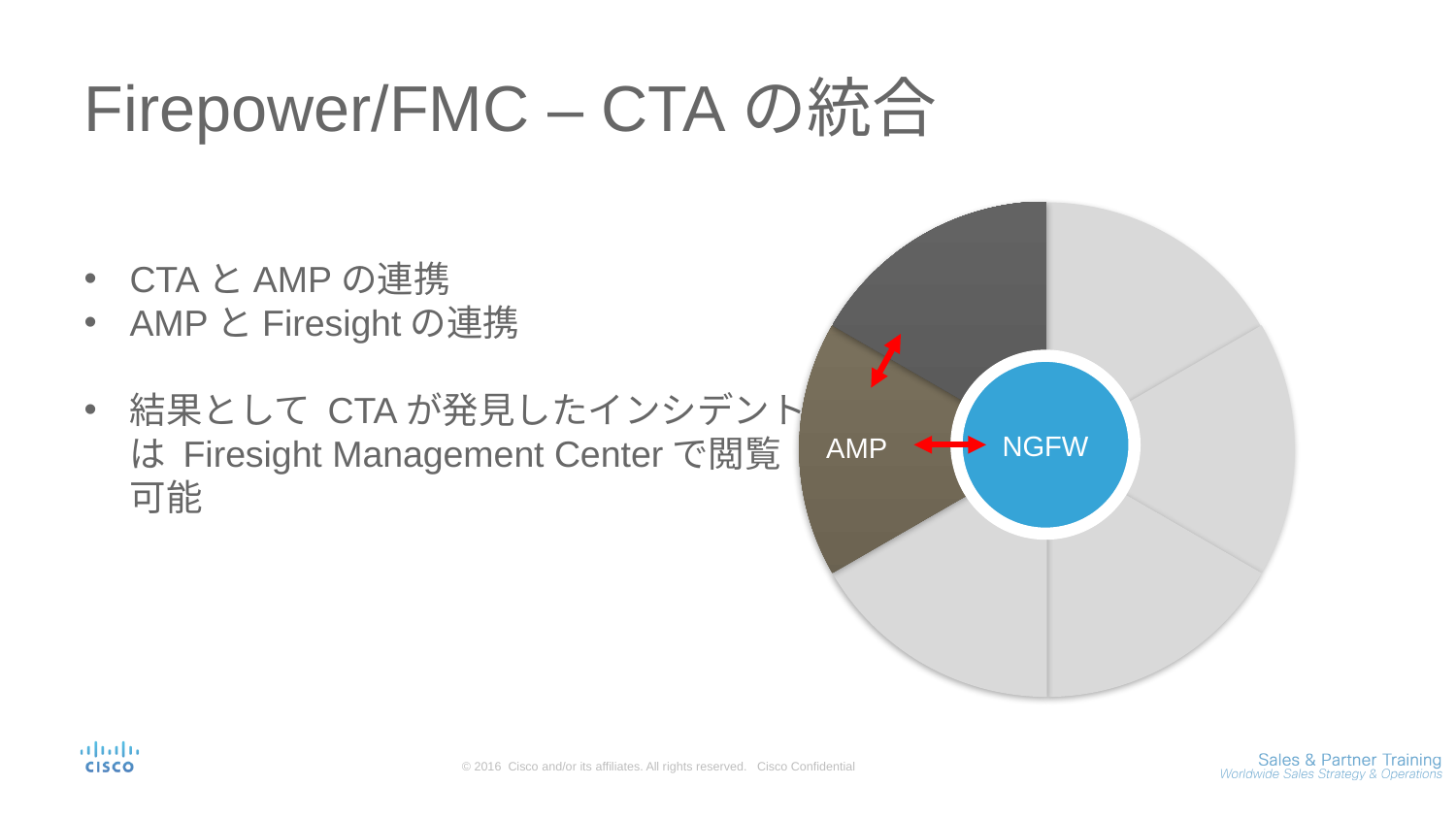

# Firepower/FMC – CTAの統合
ISE
    ThreatGrid
?
OpenDNS
   AMP
CTA
CTAとAMPの連携
AMPとFiresightの連携

結果として CTAが発見したインシデントは Firesight Management Centerで閲覧可能
NGFW